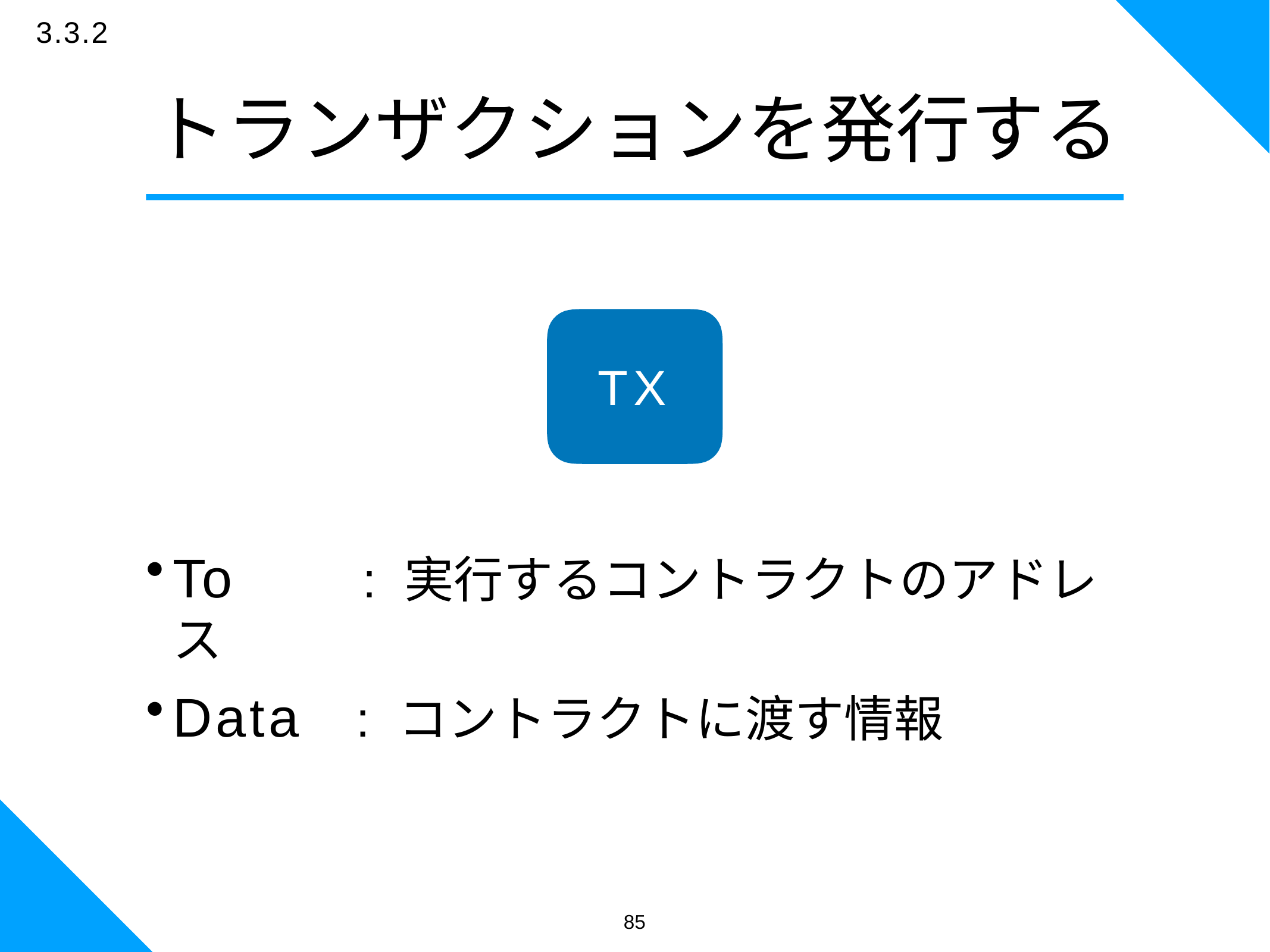

85
3.3.2
# トランザクションを発行する

TX
To　　: 実行するコントラクトのアドレス
Data	: コントラクトに渡す情報